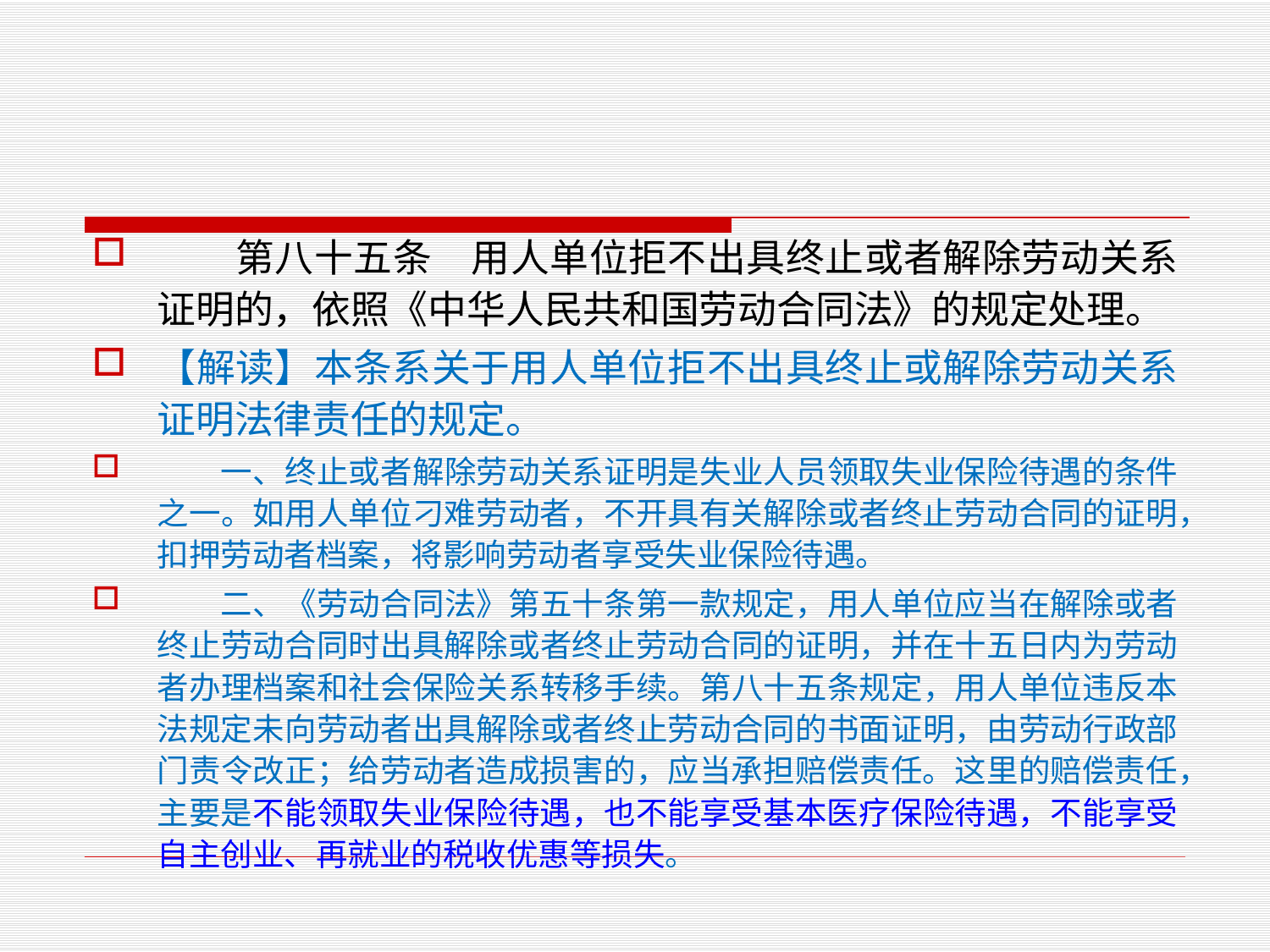

第八十五条　用人单位拒不出具终止或者解除劳动关系证明的，依照《中华人民共和国劳动合同法》的规定处理。
【解读】本条系关于用人单位拒不出具终止或解除劳动关系证明法律责任的规定。
　　一、终止或者解除劳动关系证明是失业人员领取失业保险待遇的条件之一。如用人单位刁难劳动者，不开具有关解除或者终止劳动合同的证明，扣押劳动者档案，将影响劳动者享受失业保险待遇。
　　二、《劳动合同法》第五十条第一款规定，用人单位应当在解除或者终止劳动合同时出具解除或者终止劳动合同的证明，并在十五日内为劳动者办理档案和社会保险关系转移手续。第八十五条规定，用人单位违反本法规定未向劳动者出具解除或者终止劳动合同的书面证明，由劳动行政部门责令改正；给劳动者造成损害的，应当承担赔偿责任。这里的赔偿责任，主要是不能领取失业保险待遇，也不能享受基本医疗保险待遇，不能享受自主创业、再就业的税收优惠等损失。